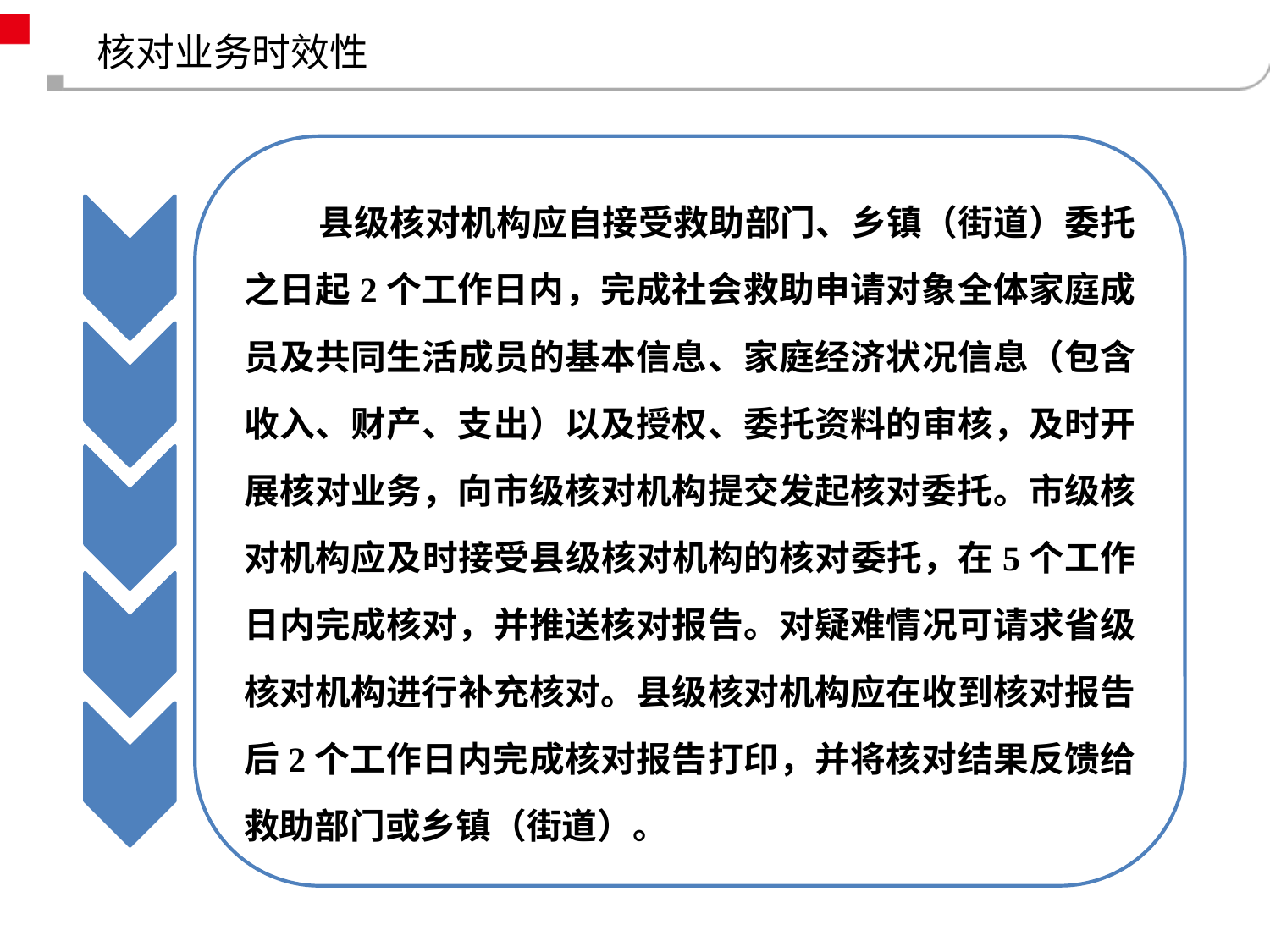

# 核对业务时效性
        县级核对机构应自接受救助部门、乡镇（街道）委托之日起2个工作日内，完成社会救助申请对象全体家庭成员及共同生活成员的基本信息、家庭经济状况信息（包含收入、财产、支出）以及授权、委托资料的审核，及时开展核对业务，向市级核对机构提交发起核对委托。市级核对机构应及时接受县级核对机构的核对委托，在5个工作日内完成核对，并推送核对报告。对疑难情况可请求省级核对机构进行补充核对。县级核对机构应在收到核对报告后2个工作日内完成核对报告打印，并将核对结果反馈给救助部门或乡镇（街道）。